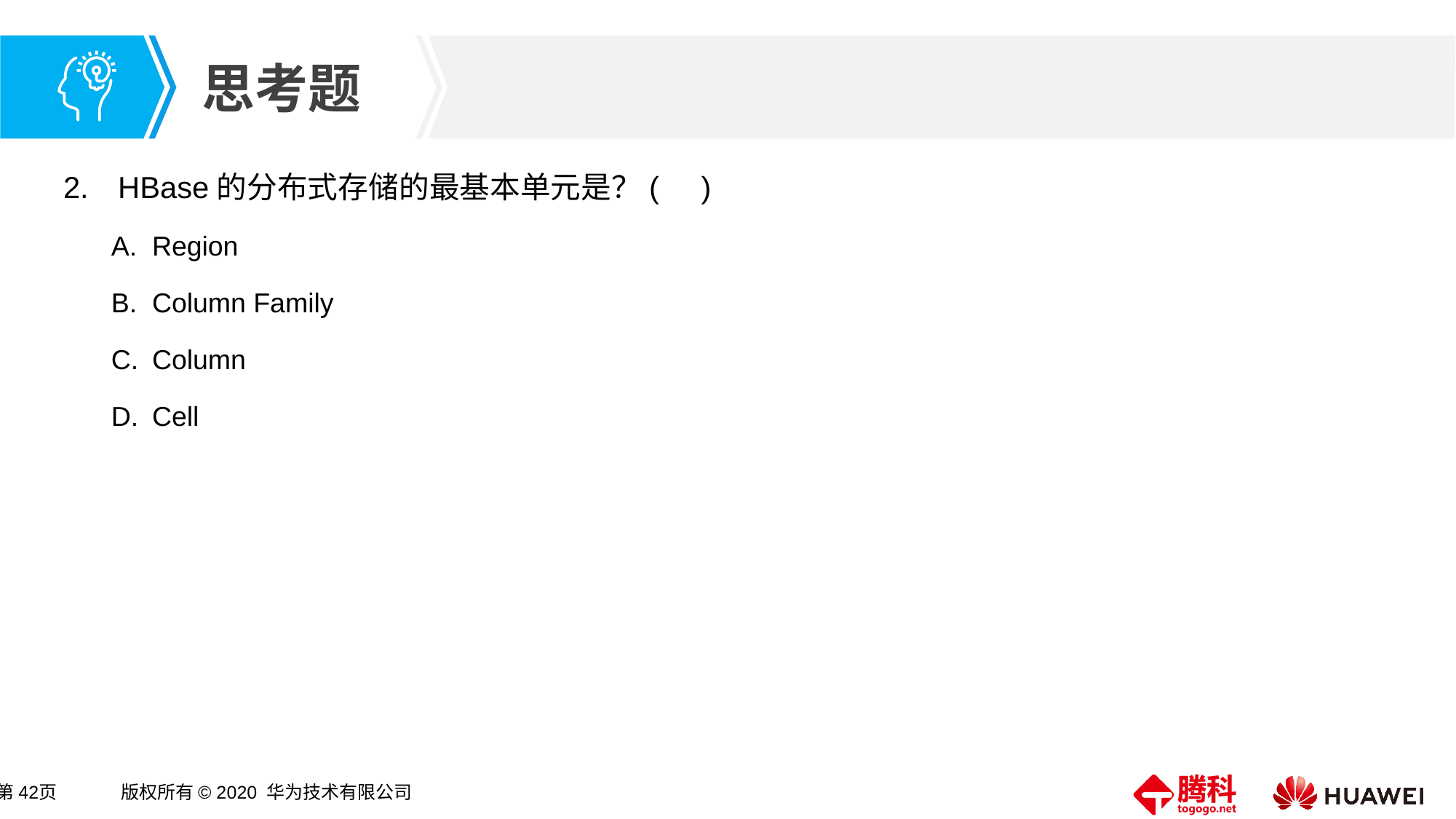

HBase的分布式存储的最基本单元是？(     )
Region
Column Family
Column
Cell